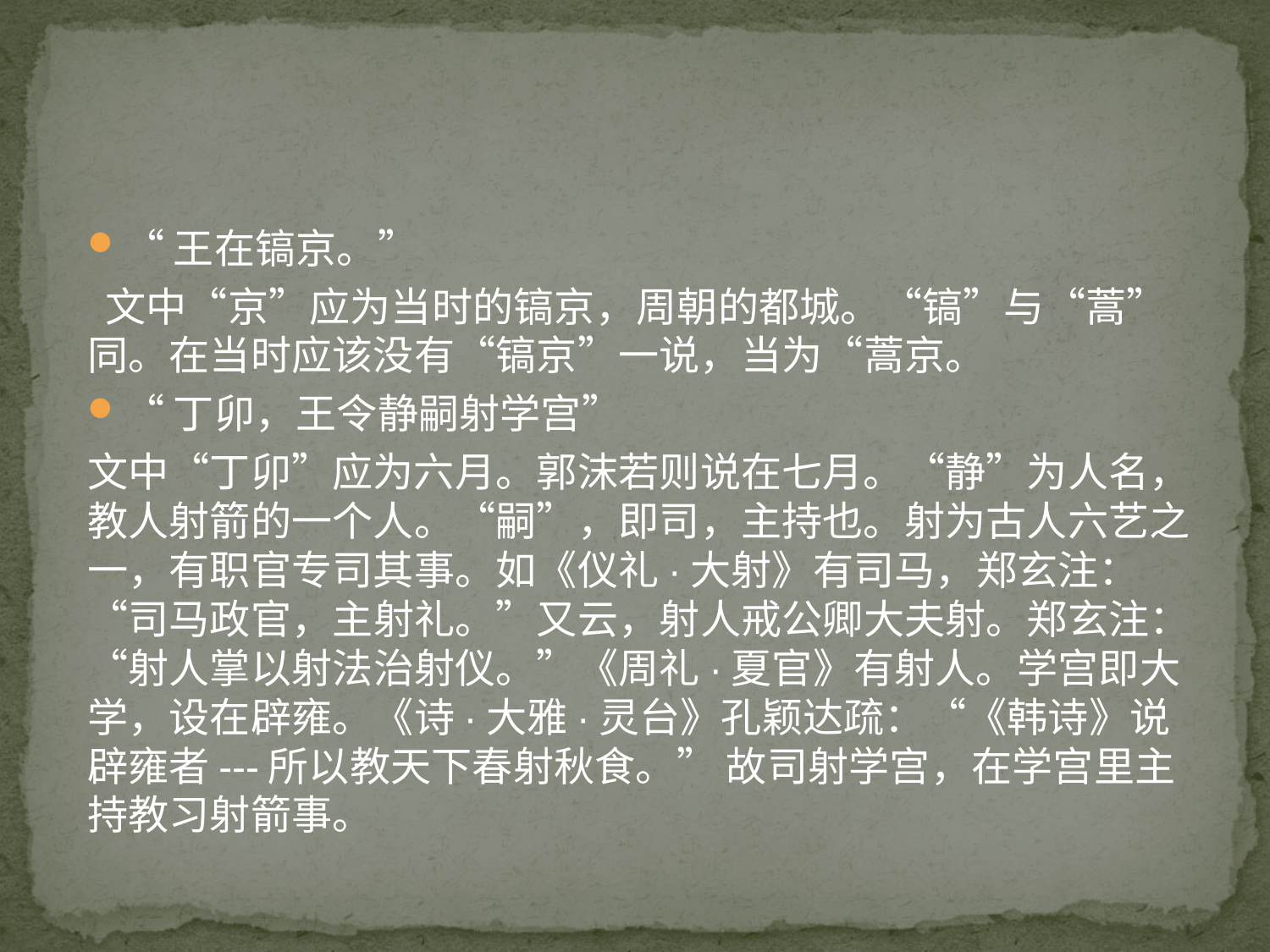

#
“王在镐京。”
 文中“京”应为当时的镐京，周朝的都城。“镐”与“蒿”同。在当时应该没有“镐京”一说，当为“蒿京。
“丁卯，王令静嗣射学宫”
文中“丁卯”应为六月。郭沫若则说在七月。“静”为人名，教人射箭的一个人。“嗣”，即司，主持也。射为古人六艺之一，有职官专司其事。如《仪礼·大射》有司马，郑玄注：“司马政官，主射礼。”又云，射人戒公卿大夫射。郑玄注：“射人掌以射法治射仪。”《周礼·夏官》有射人。学宫即大学，设在辟雍。《诗·大雅·灵台》孔颖达疏：“《韩诗》说辟雍者---所以教天下春射秋食。” 故司射学宫，在学宫里主持教习射箭事。